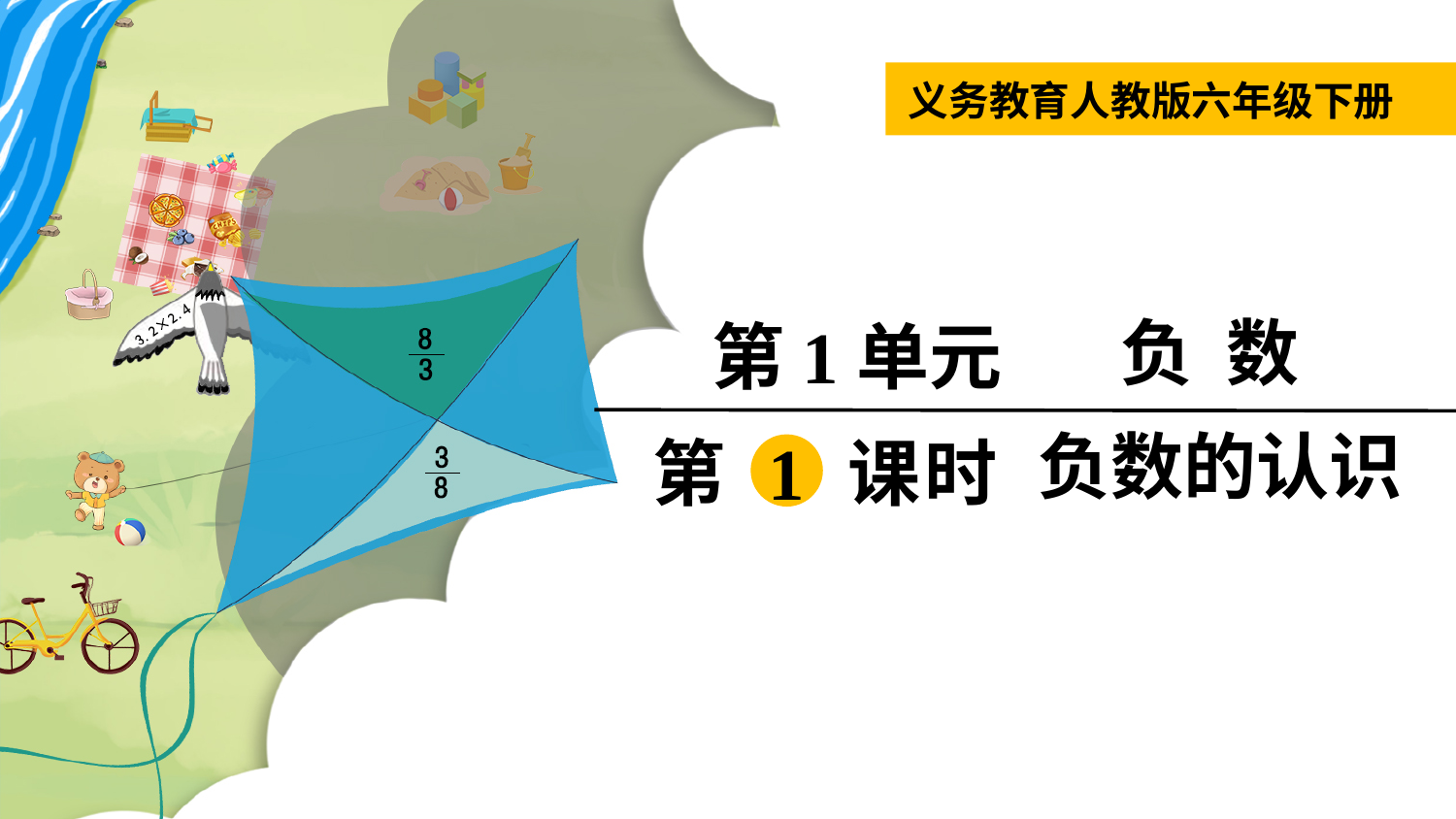

义务教育人教版六年级下册
负  数
第1单元
负数的认识
第 1 课时